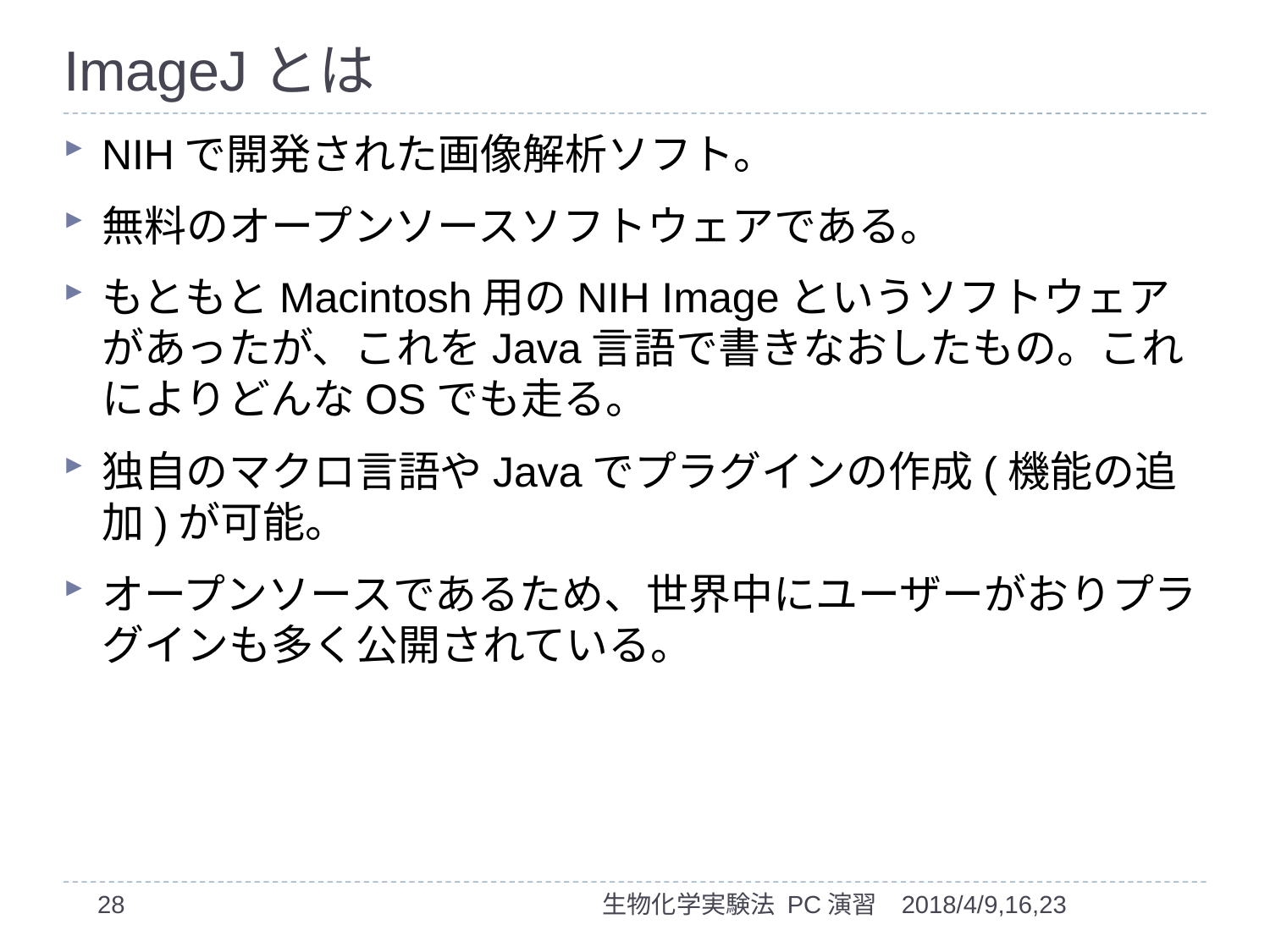

# ImageJとは
NIHで開発された画像解析ソフト。
無料のオープンソースソフトウェアである。
もともとMacintosh用のNIH Imageというソフトウェアがあったが、これをJava言語で書きなおしたもの。これによりどんなOSでも走る。
独自のマクロ言語やJavaでプラグインの作成(機能の追加)が可能。
オープンソースであるため、世界中にユーザーがおりプラグインも多く公開されている。

28
生物化学実験法 PC演習
2018/4/9,16,23